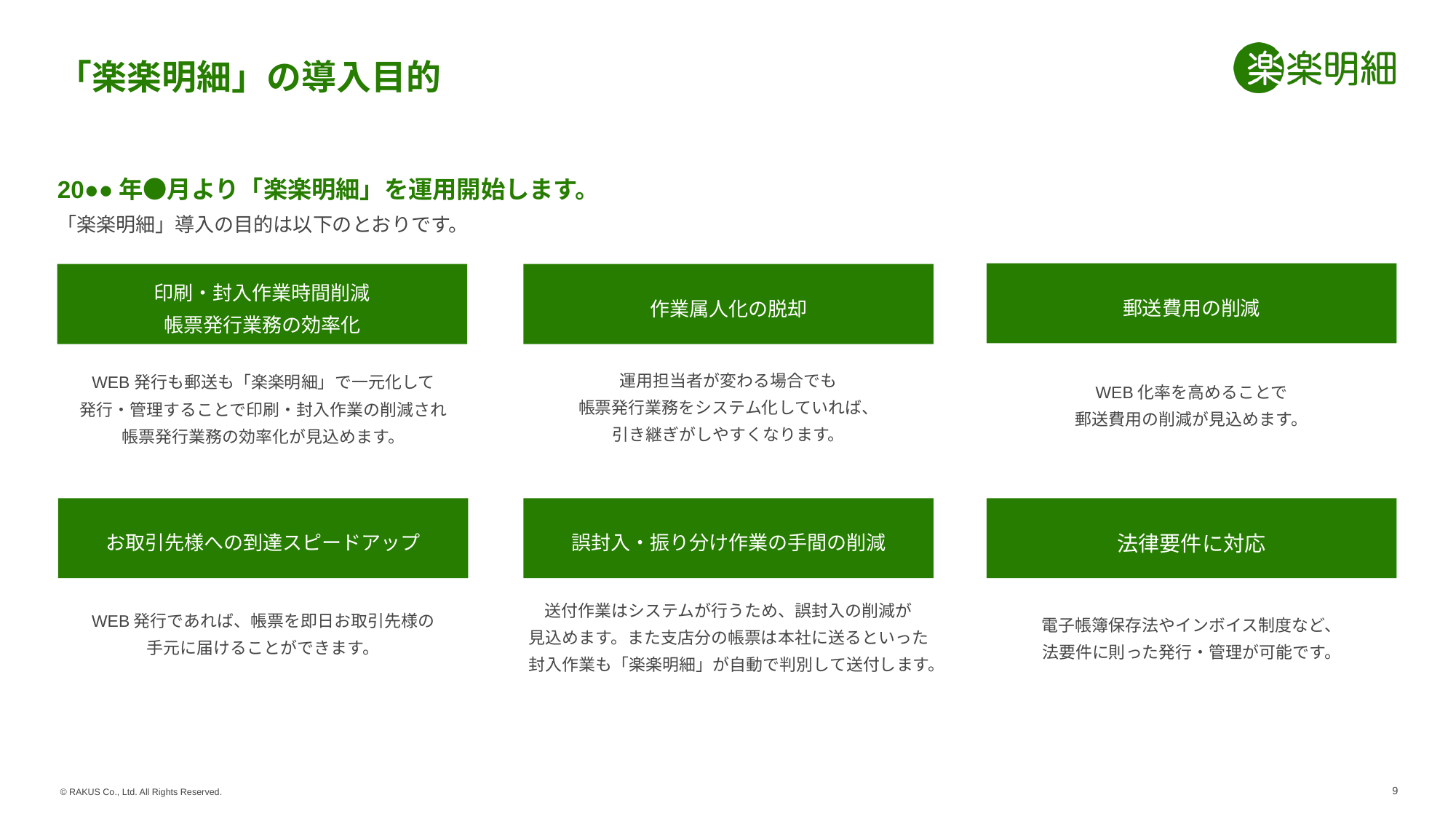

# 「楽楽明細」の導入目的
20●●年●月より「楽楽明細」を運用開始します。
「楽楽明細」導入の目的は以下のとおりです。
郵送費用の削減
作業属人化の脱却
印刷・封入作業時間削減
帳票発行業務の効率化
WEB化率を高めることで
郵送費用の削減が見込めます。
運用担当者が変わる場合でも
帳票発行業務をシステム化していれば、
引き継ぎがしやすくなります。
WEB発行も郵送も「楽楽明細」で一元化して
発行・管理することで印刷・封入作業の削減され
帳票発行業務の効率化が見込めます。
誤封入・振り分け作業の手間の削減
法律要件に対応
お取引先様への到達スピードアップ
WEB発行であれば、帳票を即日お取引先様の
手元に届けることができます。
送付作業はシステムが行うため、誤封入の削減が
見込めます。また支店分の帳票は本社に送るといった
封入作業も「楽楽明細」が自動で判別して送付します。
電子帳簿保存法やインボイス制度など、
法要件に則った発行・管理が可能です。
9